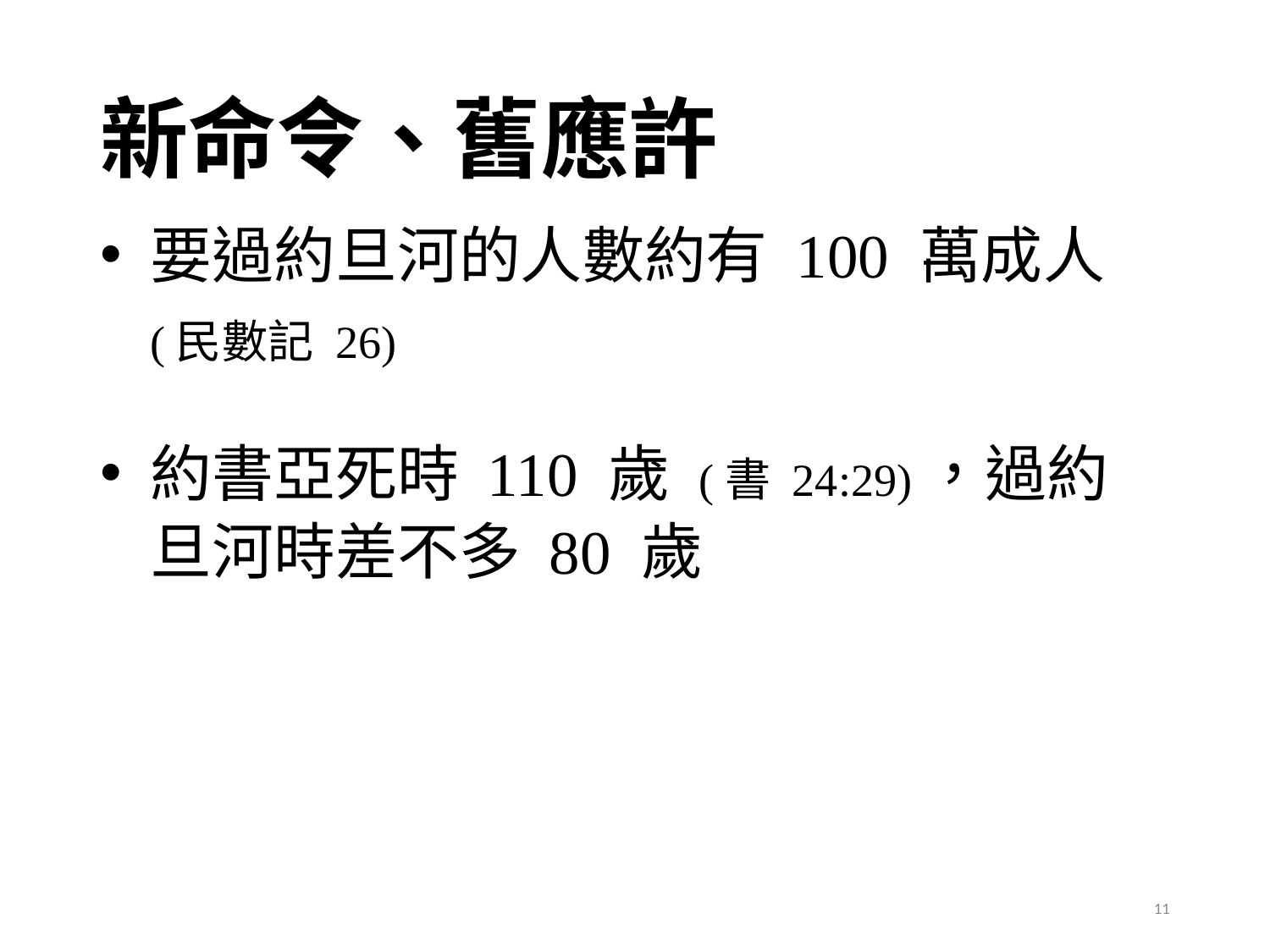

# 新命令、舊應許
要過約旦河的人數約有 100 萬成人 	(民數記 26)
約書亞死時 110 歲 (書 24:29)，過約旦河時差不多 80 歲
11